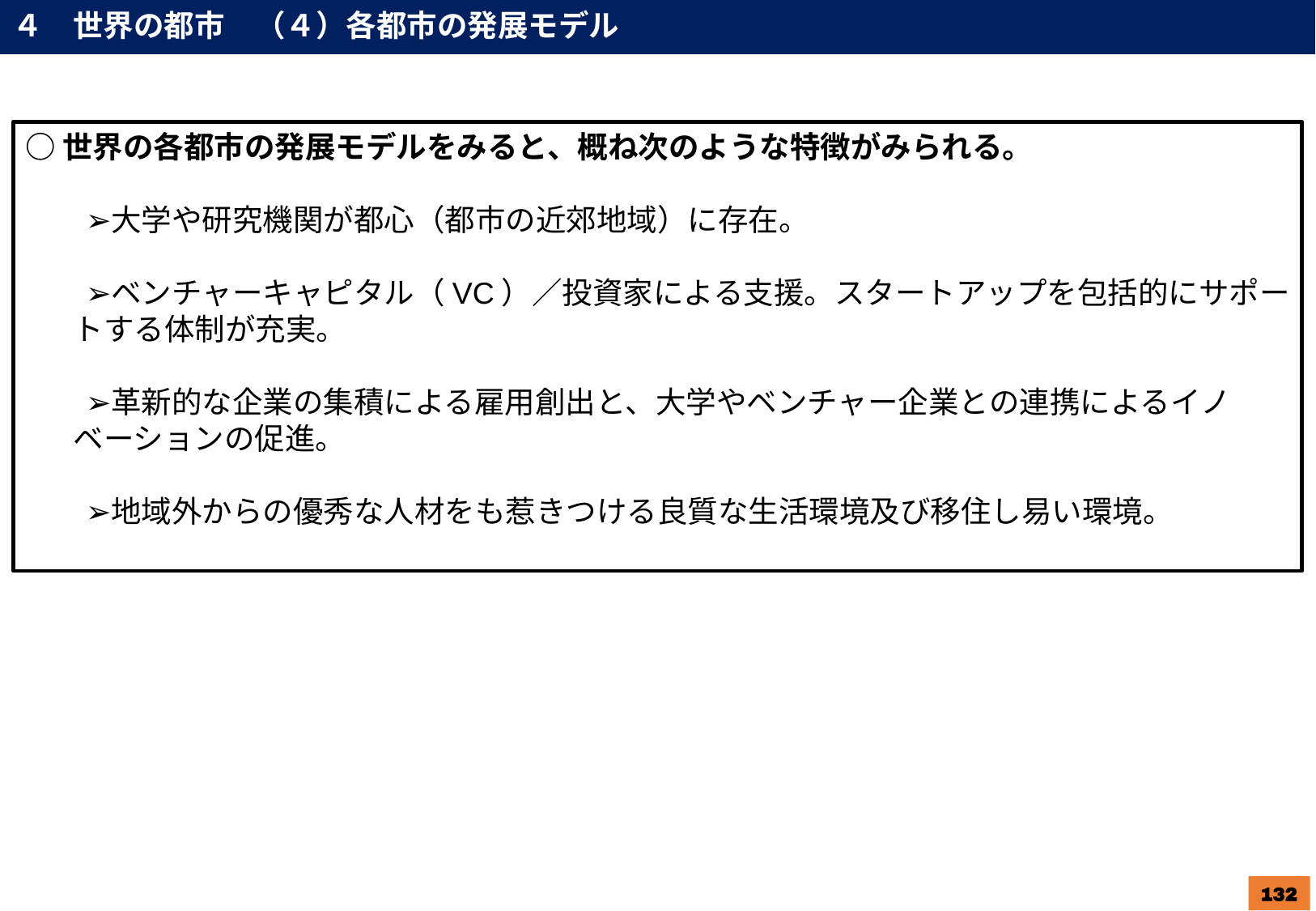

４　世界の都市　（４）各都市の発展モデル
○世界の各都市の発展モデルをみると、概ね次のような特徴がみられる。

　　➢大学や研究機関が都心（都市の近郊地域）に存在。

　　➢ベンチャーキャピタル（VC）／投資家による支援。スタートアップを包括的にサポートする体制が充実。

　　➢革新的な企業の集積による雇用創出と、大学やベンチャー企業との連携によるイノベーションの促進。

　　➢地域外からの優秀な人材をも惹きつける良質な生活環境及び移住し易い環境。

132